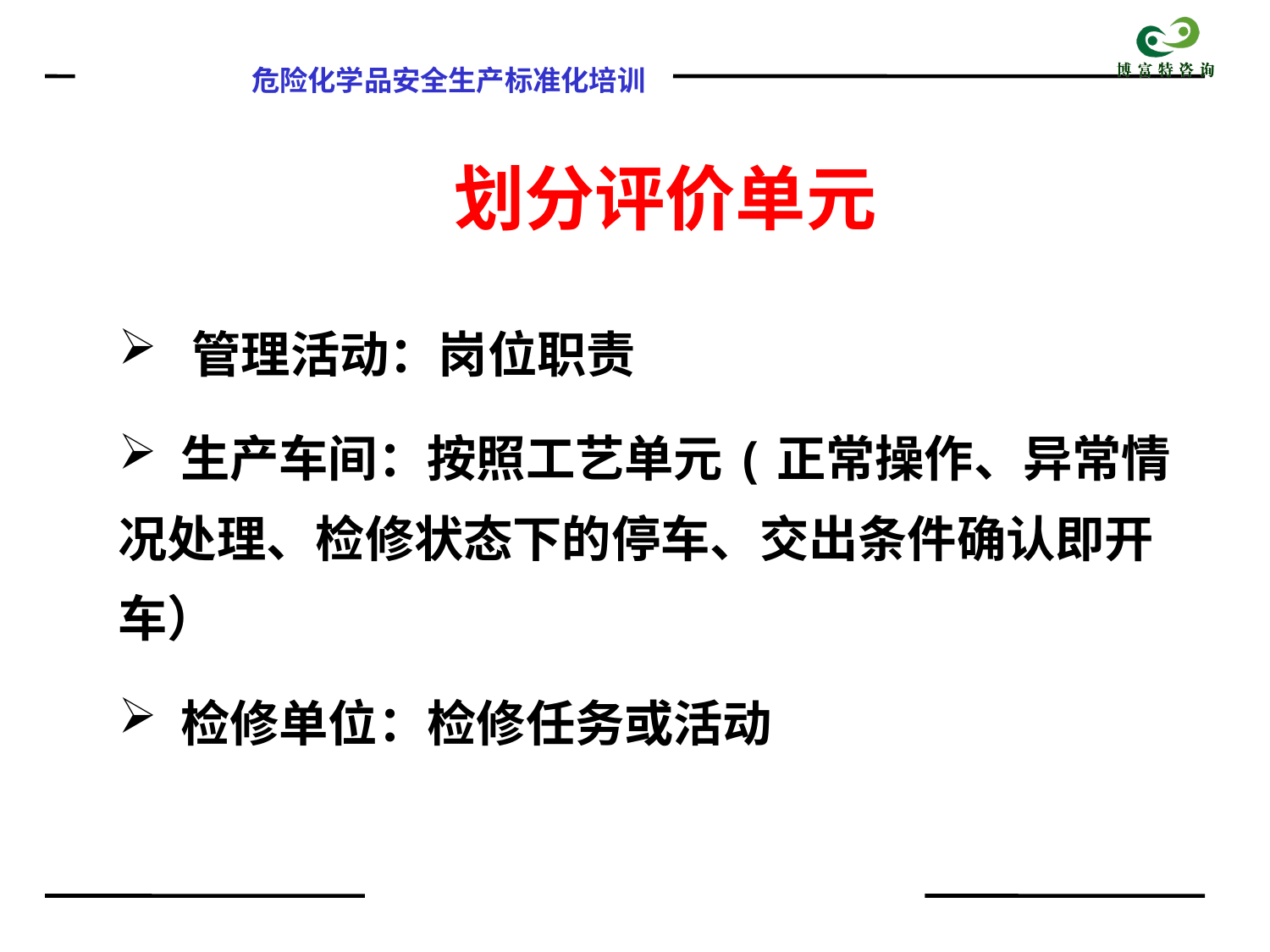

划分评价单元
  管理活动：岗位职责
 生产车间：按照工艺单元(正常操作、异常情况处理、检修状态下的停车、交出条件确认即开车）
 检修单位：检修任务或活动